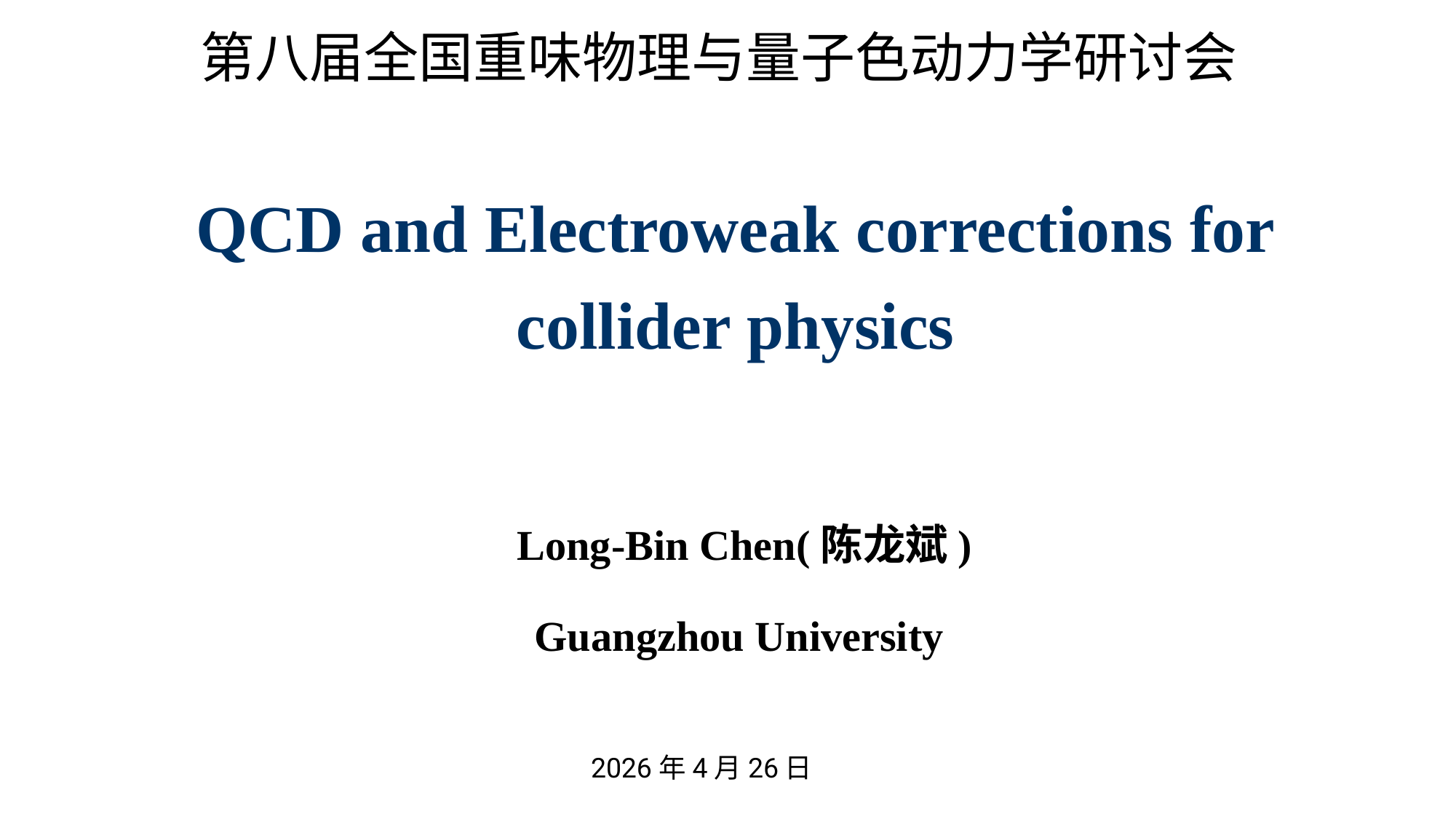

第八届全国重味物理与量子色动力学研讨会
QCD and Electroweak corrections for collider physics
Long-Bin Chen(陈龙斌)
Guangzhou University
 2026年4月26日